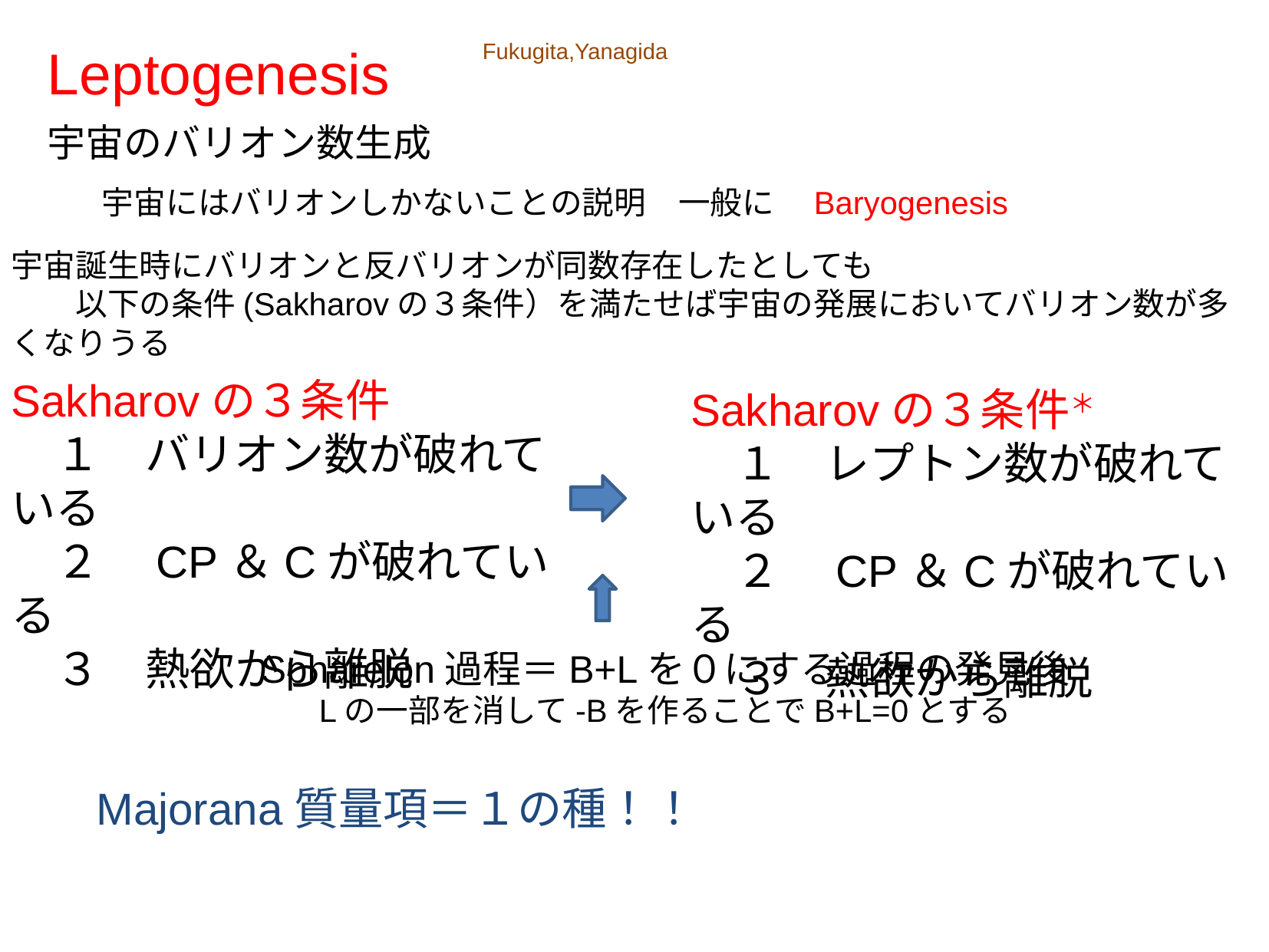

Leptogenesis
Fukugita,Yanagida
宇宙のバリオン数生成
宇宙にはバリオンしかないことの説明　一般に　Baryogenesis

宇宙誕生時にバリオンと反バリオンが同数存在したとしても
　　以下の条件(Sakharovの３条件）を満たせば宇宙の発展においてバリオン数が多くなりうる

Sakharovの３条件
　１　バリオン数が破れている
　２　CP＆Cが破れている
　３　熱欲から離脱

Sakharovの３条件＊
　１　レプトン数が破れている
　２　CP＆Cが破れている
　３　熱欲から離脱

Spharelon過程＝B+Lを０にする過程の発見後
Lの一部を消して-Bを作ることでB+L=0とする
Majorana質量項＝１の種！！